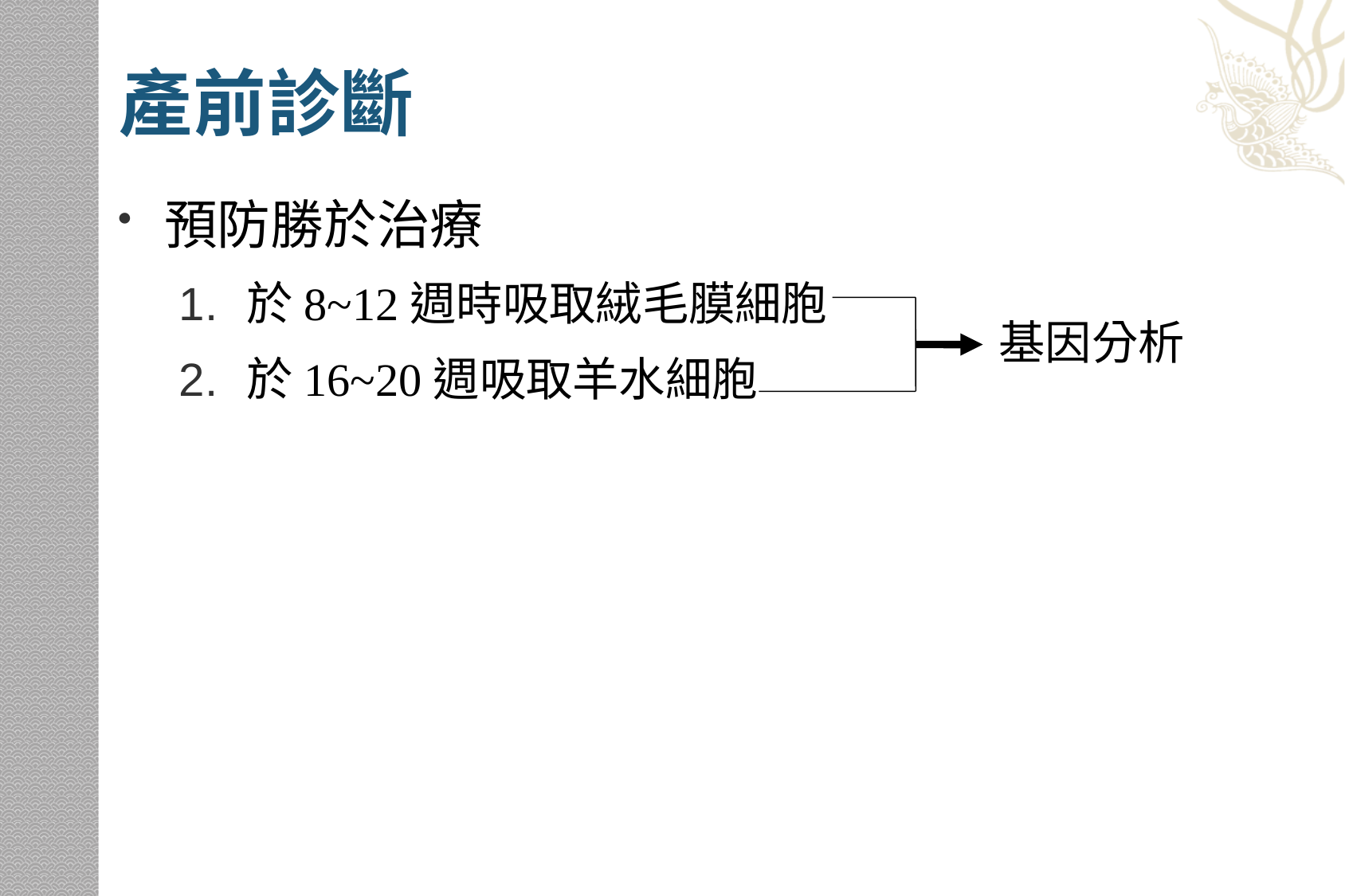

# 產前診斷
預防勝於治療
於8~12週時吸取絨毛膜細胞
於16~20週吸取羊水細胞

基因分析